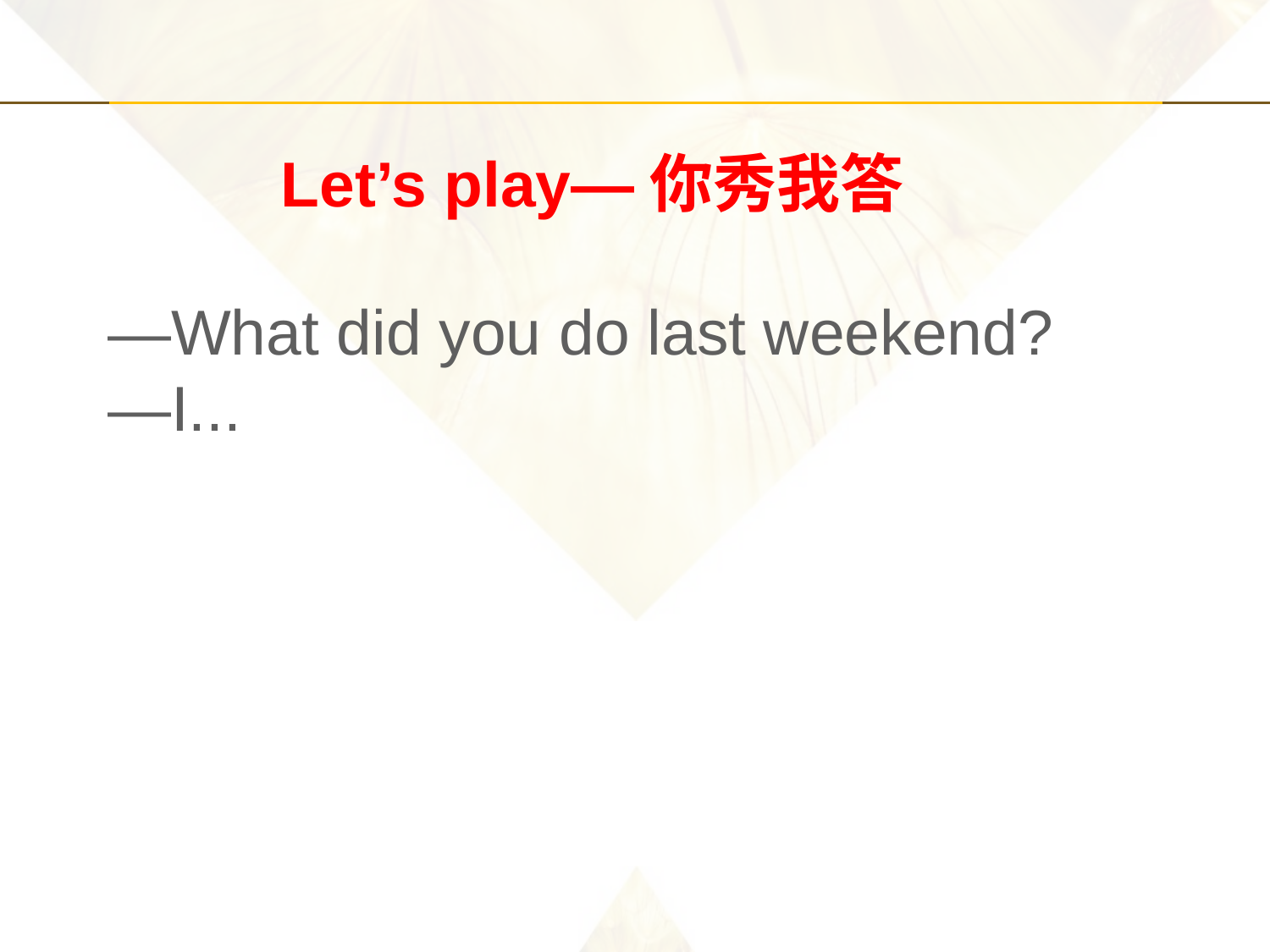

Let’s play—你秀我答
教师将所准备的其中一张活动卡片展示给一名学生，让该生根据图片做出相应的动作，然后由教师提问，全班学生根据动作提示作答。
—What did you do last weekend?
—I...